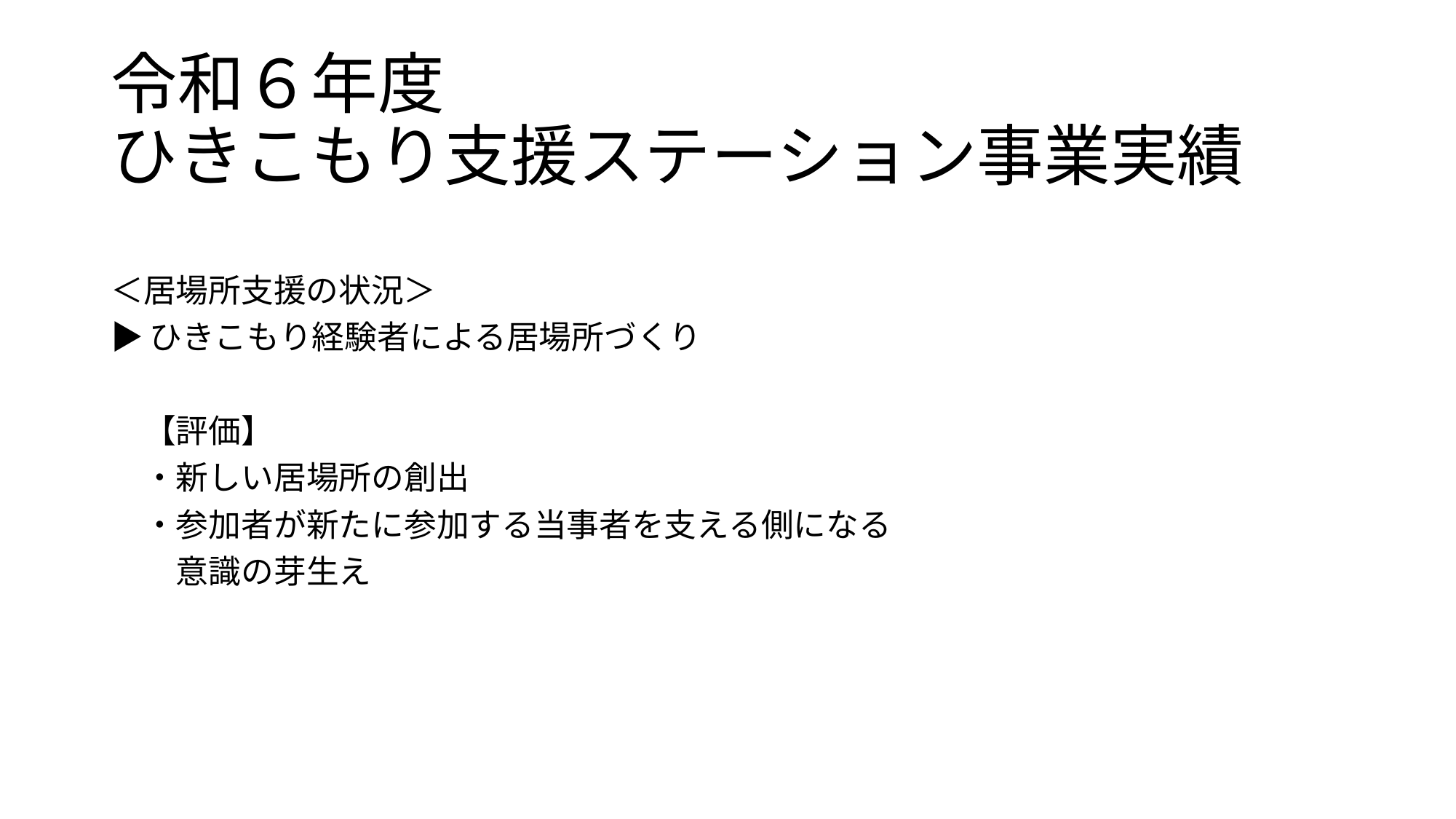

# 令和６年度　 ひきこもり支援ステーション事業実績

＜居場所支援の状況＞
▶ひきこもり経験者による居場所づくり

　【評価】
　・新しい居場所の創出
　・参加者が新たに参加する当事者を支える側になる
　　意識の芽生え